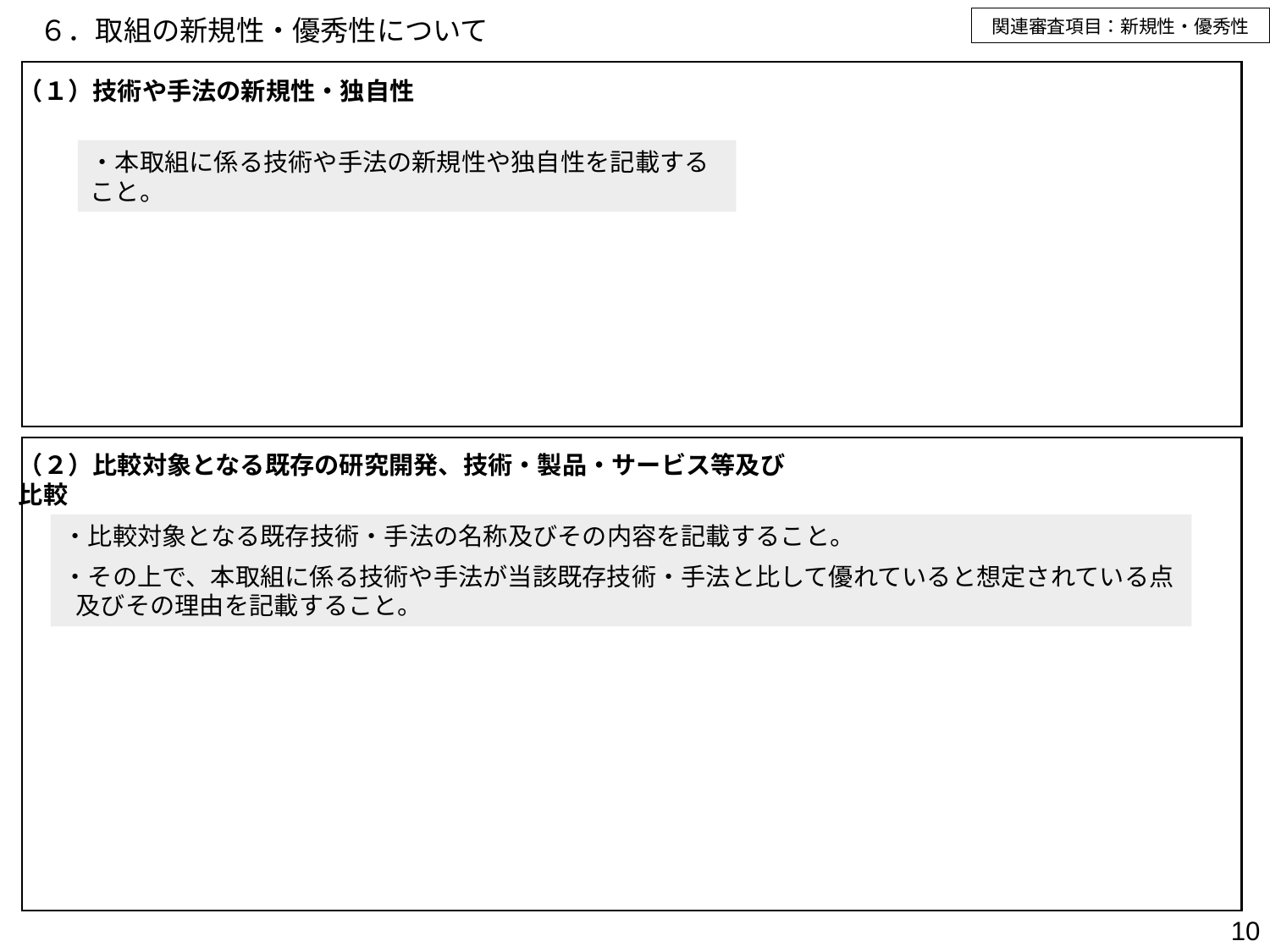

関連審査項目：新規性・優秀性
# ６．取組の新規性・優秀性について

（１）技術や手法の新規性・独自性
・本取組に係る技術や手法の新規性や独自性を記載すること。

（２）比較対象となる既存の研究開発、技術・製品・サービス等及び比較
・比較対象となる既存技術・手法の名称及びその内容を記載すること。
・その上で、本取組に係る技術や手法が当該既存技術・手法と比して優れていると想定されている点及びその理由を記載すること。
10